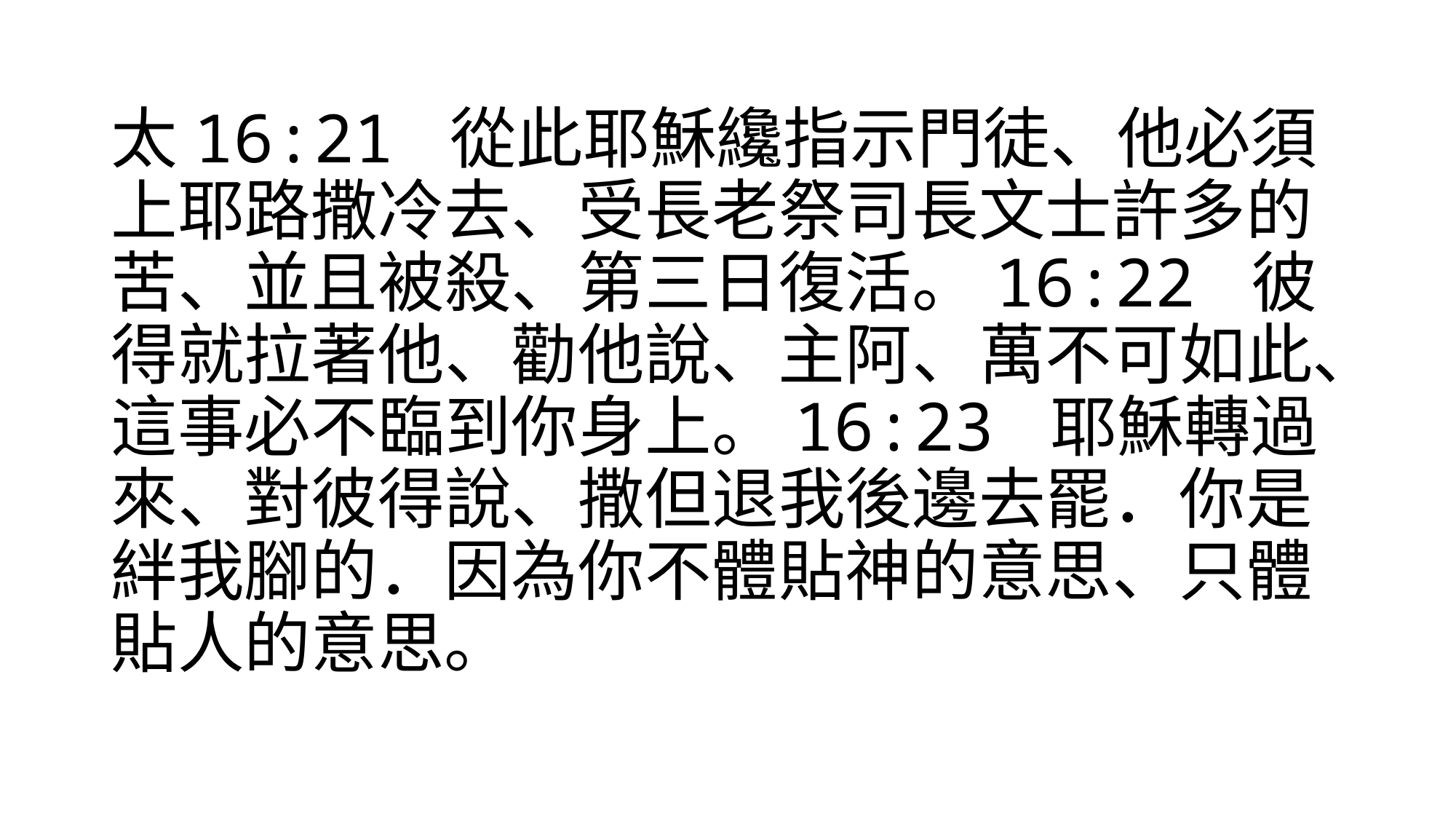

#
太16:21 從此耶穌纔指示門徒、他必須上耶路撒冷去、受長老祭司長文士許多的苦、並且被殺、第三日復活。16:22 彼得就拉著他、勸他說、主阿、萬不可如此、這事必不臨到你身上。16:23 耶穌轉過來、對彼得說、撒但退我後邊去罷．你是絆我腳的．因為你不體貼神的意思、只體貼人的意思。